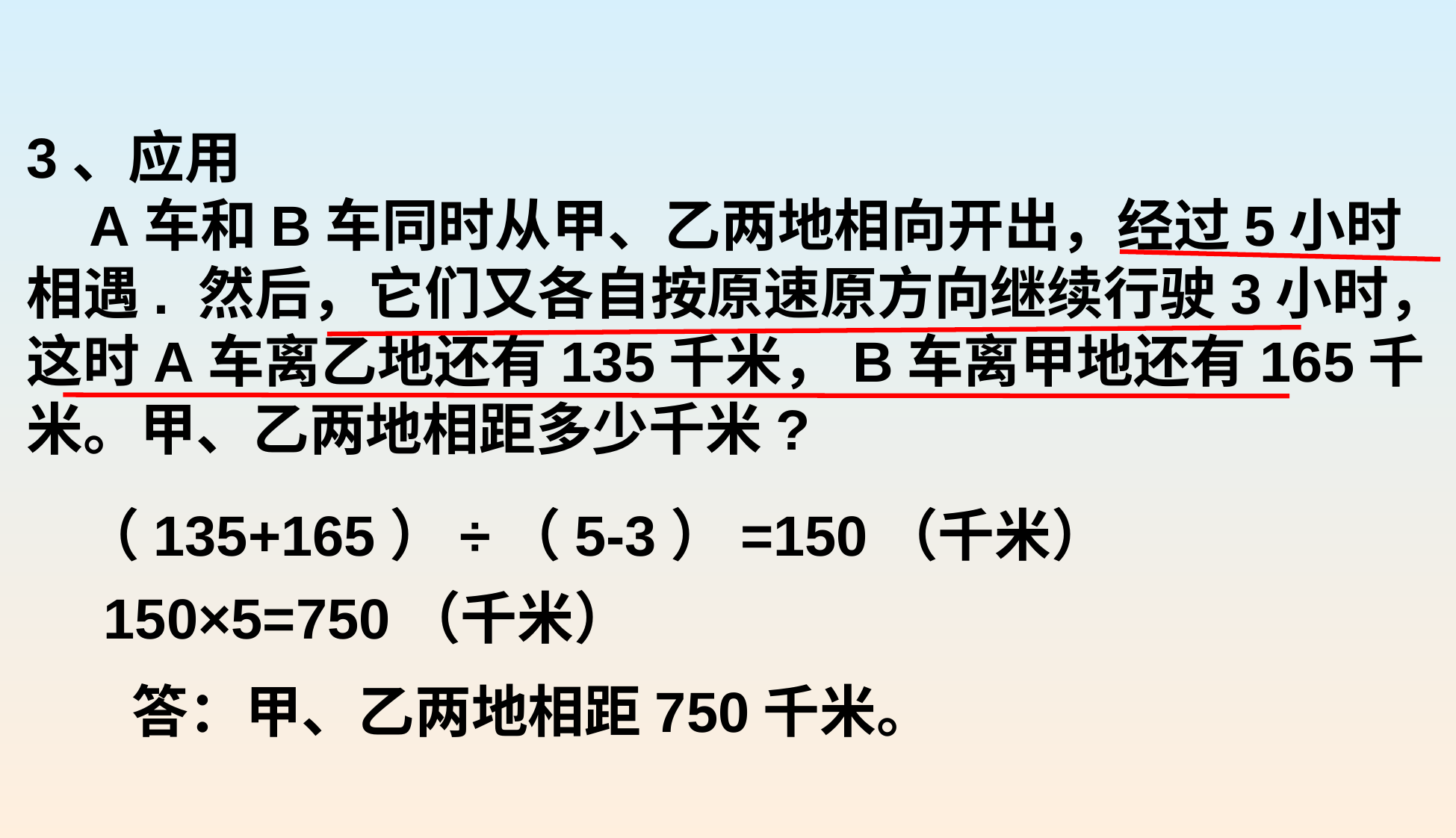

3、应用
    A车和B车同时从甲、乙两地相向开出，经过5小时相遇. 然后，它们又各自按原速原方向继续行驶3小时，这时A车离乙地还有135千米，B车离甲地还有165千米。甲、乙两地相距多少千米?
（135+165）÷（5-3）=150（千米）
150×5=750（千米）
答：甲、乙两地相距750千米。